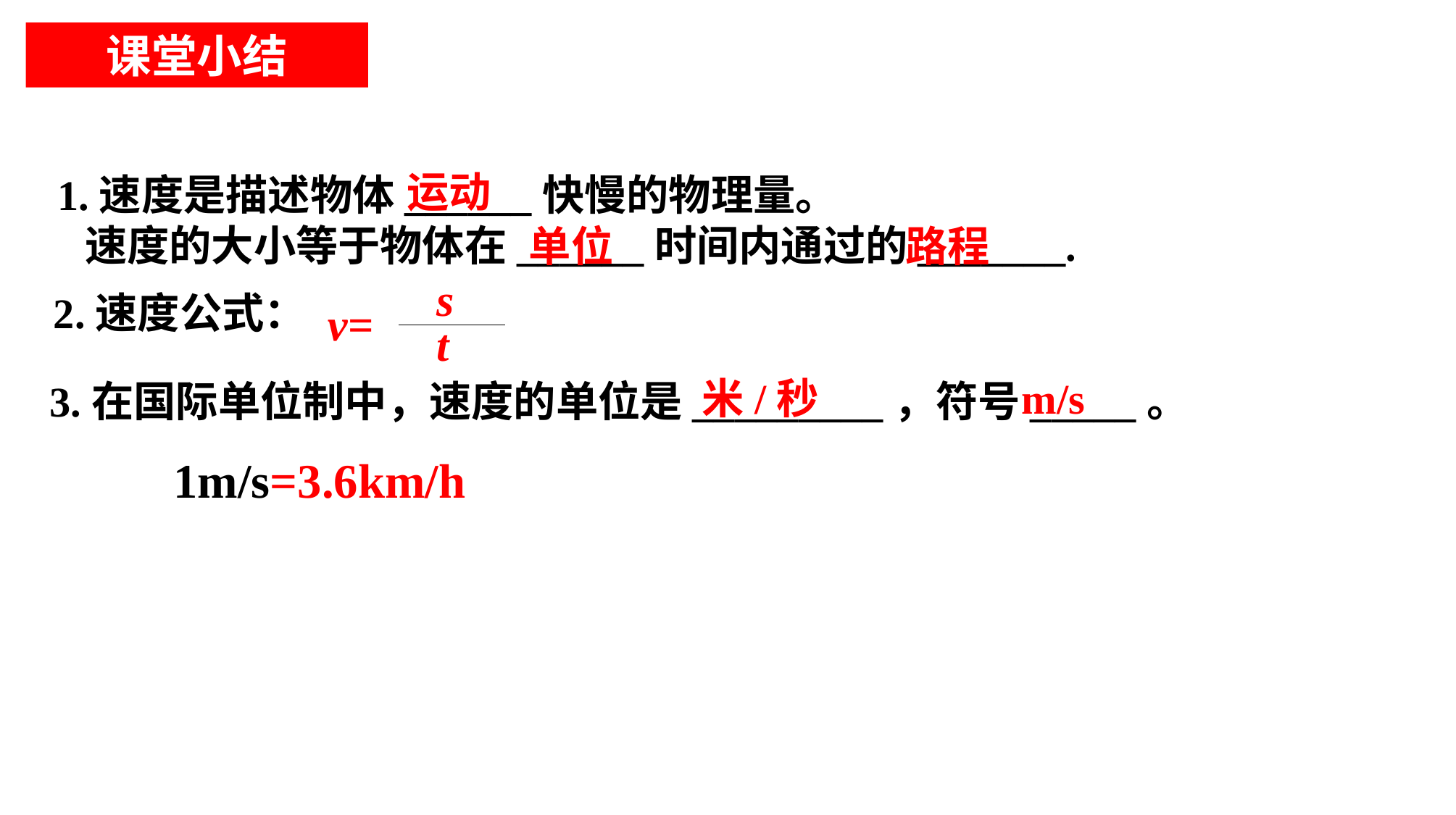

课堂小结
  1.速度是描述物体______快慢的物理量。
    速度的大小等于物体在______时间内通过的_______.
运动
单位
路程
s
v=
t
2.速度公式：
米/秒
m/s
3.在国际单位制中，速度的单位是_________，符号_____。
1m/s=3.6km/h